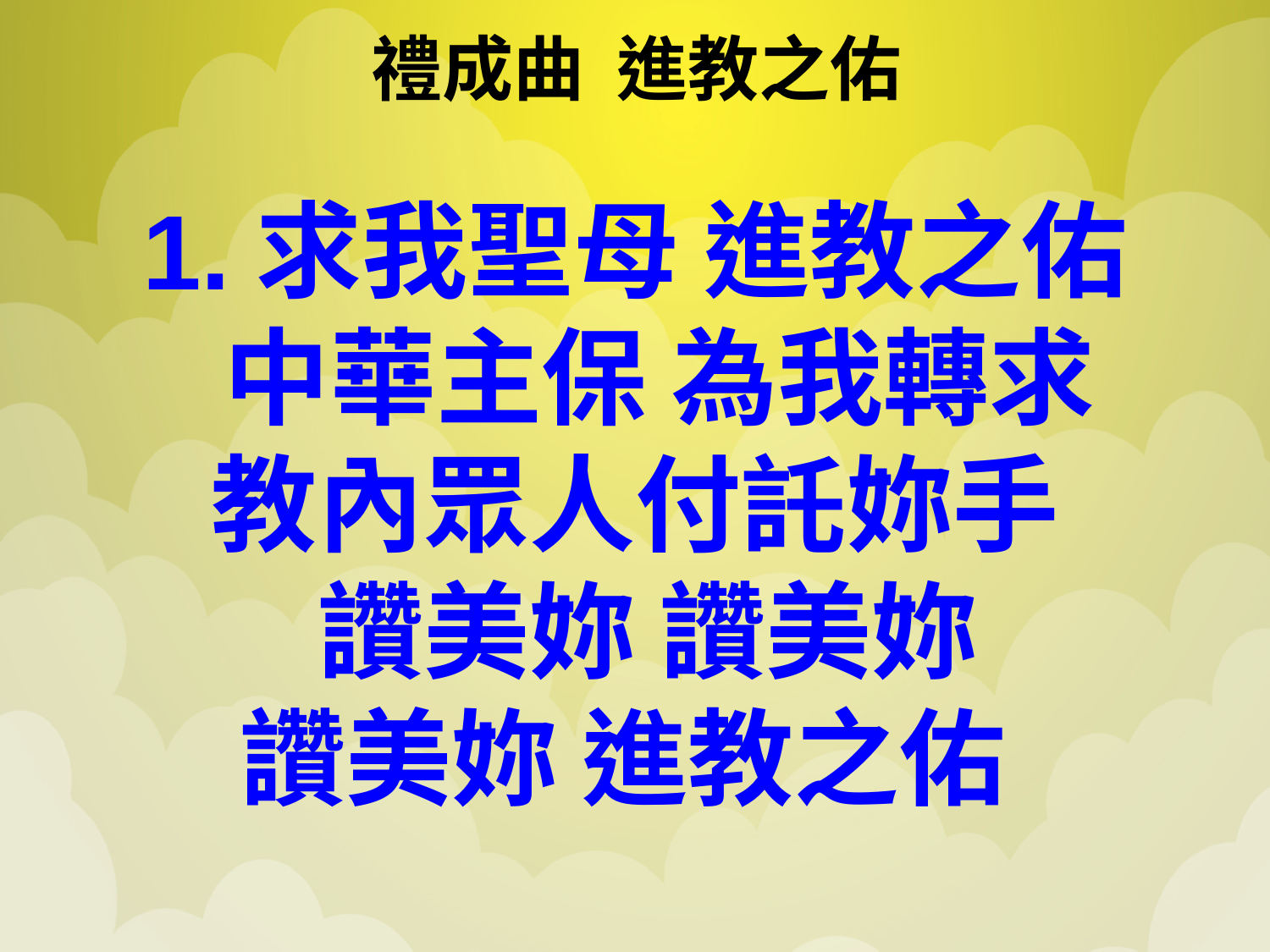

# 禮成曲  進教之佑
1.求我聖母 進教之佑
 中華主保 為我轉求
教內眾人付託妳手
 讚美妳 讚美妳
讚美妳 進教之佑